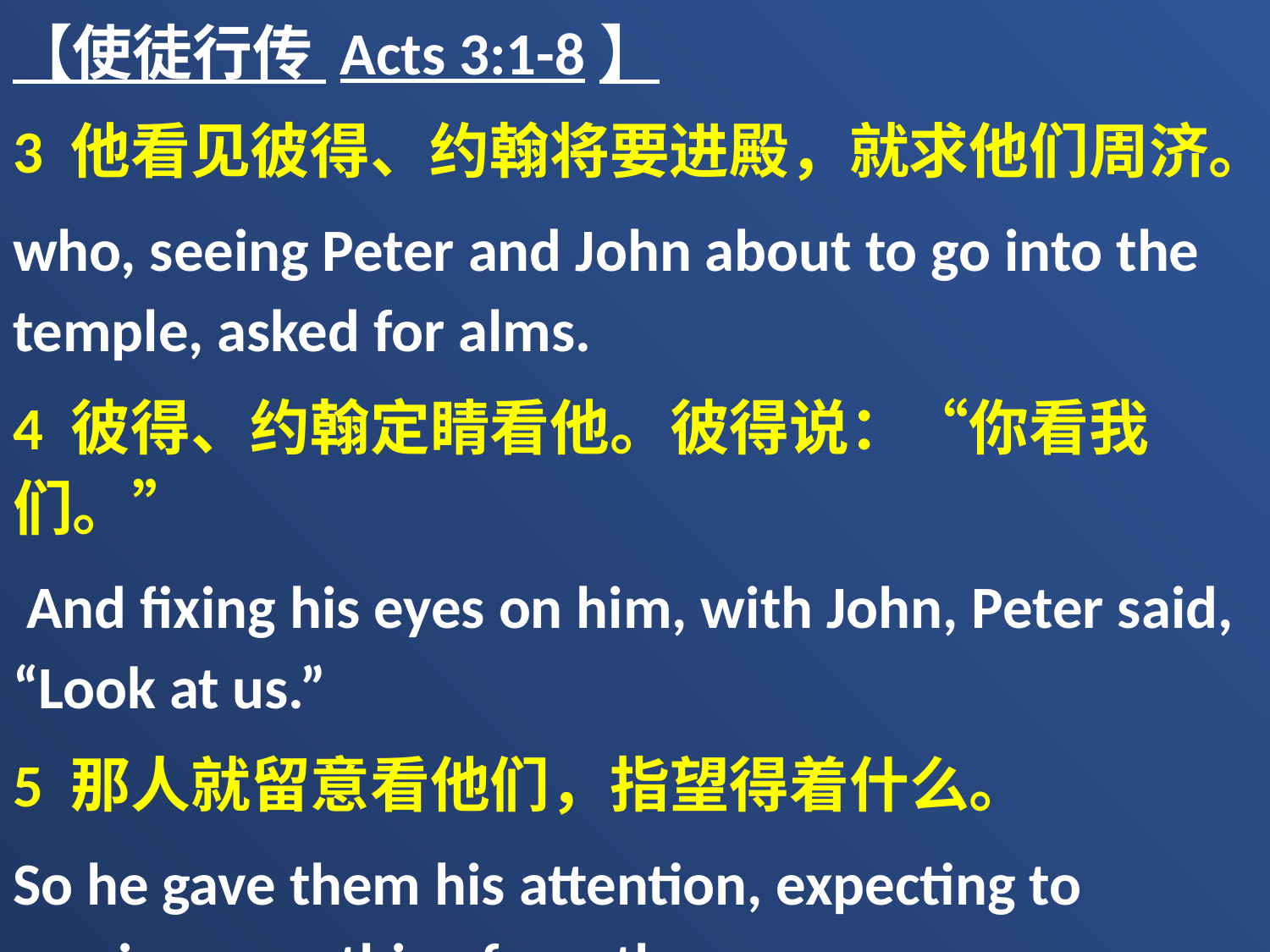

【使徒行传 Acts 3:1-8】
3 他看见彼得、约翰将要进殿，就求他们周济。
who, seeing Peter and John about to go into the temple, asked for alms.
4 彼得、约翰定睛看他。彼得说：“你看我们。”
 And fixing his eyes on him, with John, Peter said, “Look at us.”
5 那人就留意看他们，指望得着什么。
So he gave them his attention, expecting to receive something from them.